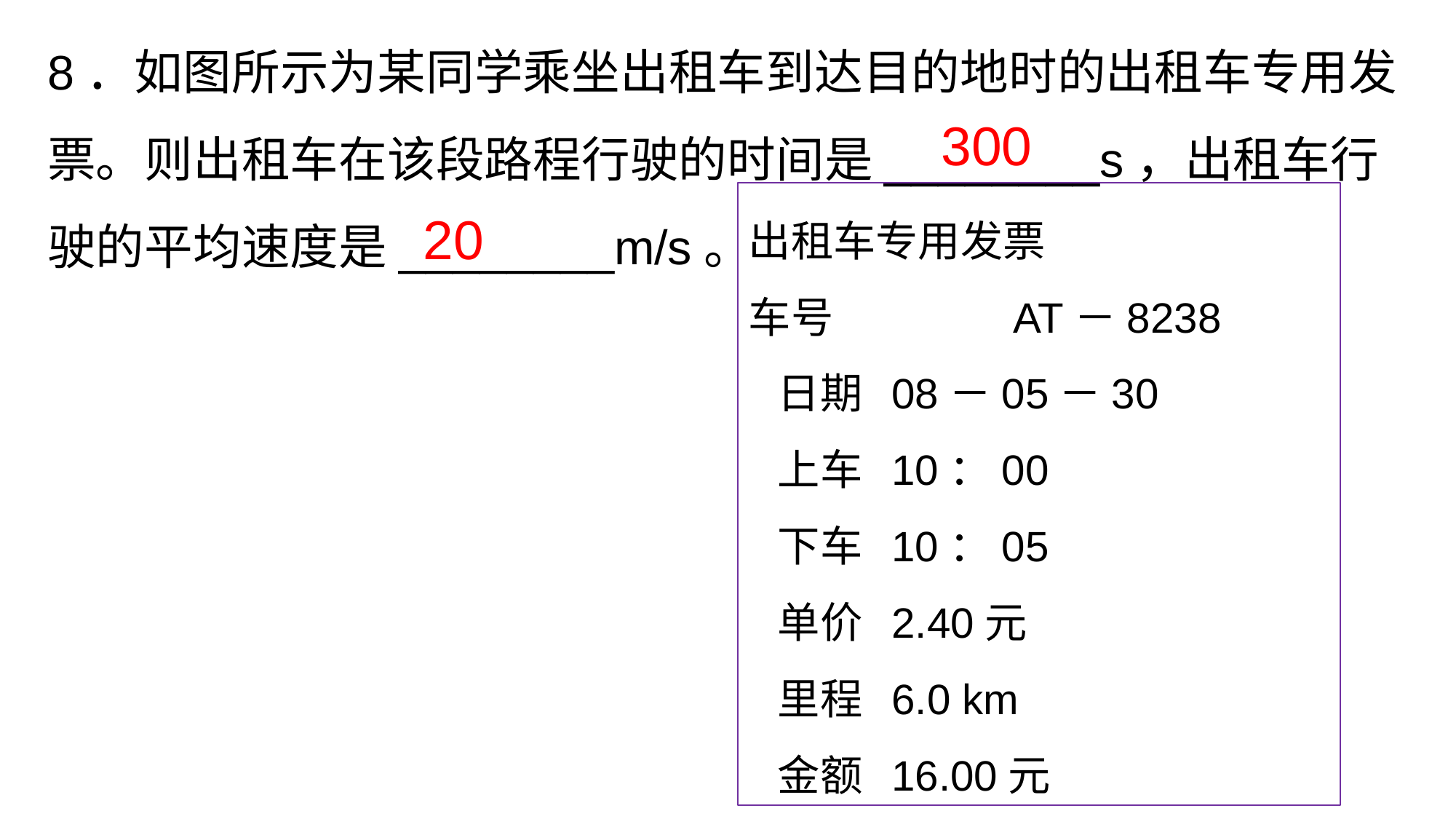

8．如图所示为某同学乘坐出租车到达目的地时的出租车专用发票。则出租车在该段路程行驶的时间是________s，出租车行驶的平均速度是________m/s。
300
出租车专用发票
车号　　　　AT－8238
  日期  08－05－30
  上车  10：00
  下车  10：05
  单价  2.40元
  里程  6.0 km
  金额  16.00元
20